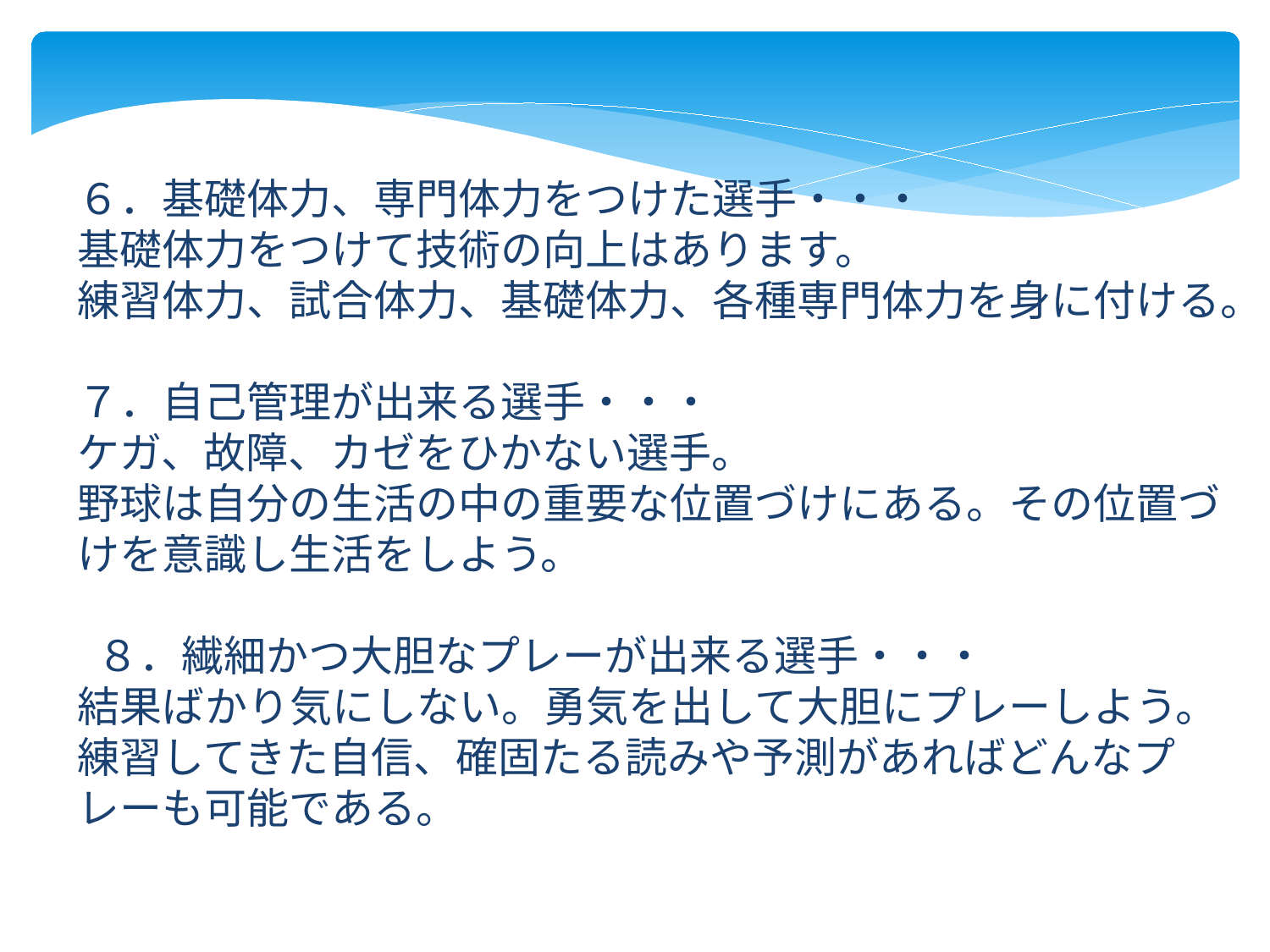

６．基礎体力、専門体力をつけた選手・・・
基礎体力をつけて技術の向上はあります。
練習体力、試合体力、基礎体力、各種専門体力を身に付ける。

７．自己管理が出来る選手・・・
ケガ、故障、カゼをひかない選手。
野球は自分の生活の中の重要な位置づけにある。その位置づけを意識し生活をしよう。

 ８．繊細かつ大胆なプレーが出来る選手・・・
結果ばかり気にしない。勇気を出して大胆にプレーしよう。
練習してきた自信、確固たる読みや予測があればどんなプレーも可能である。